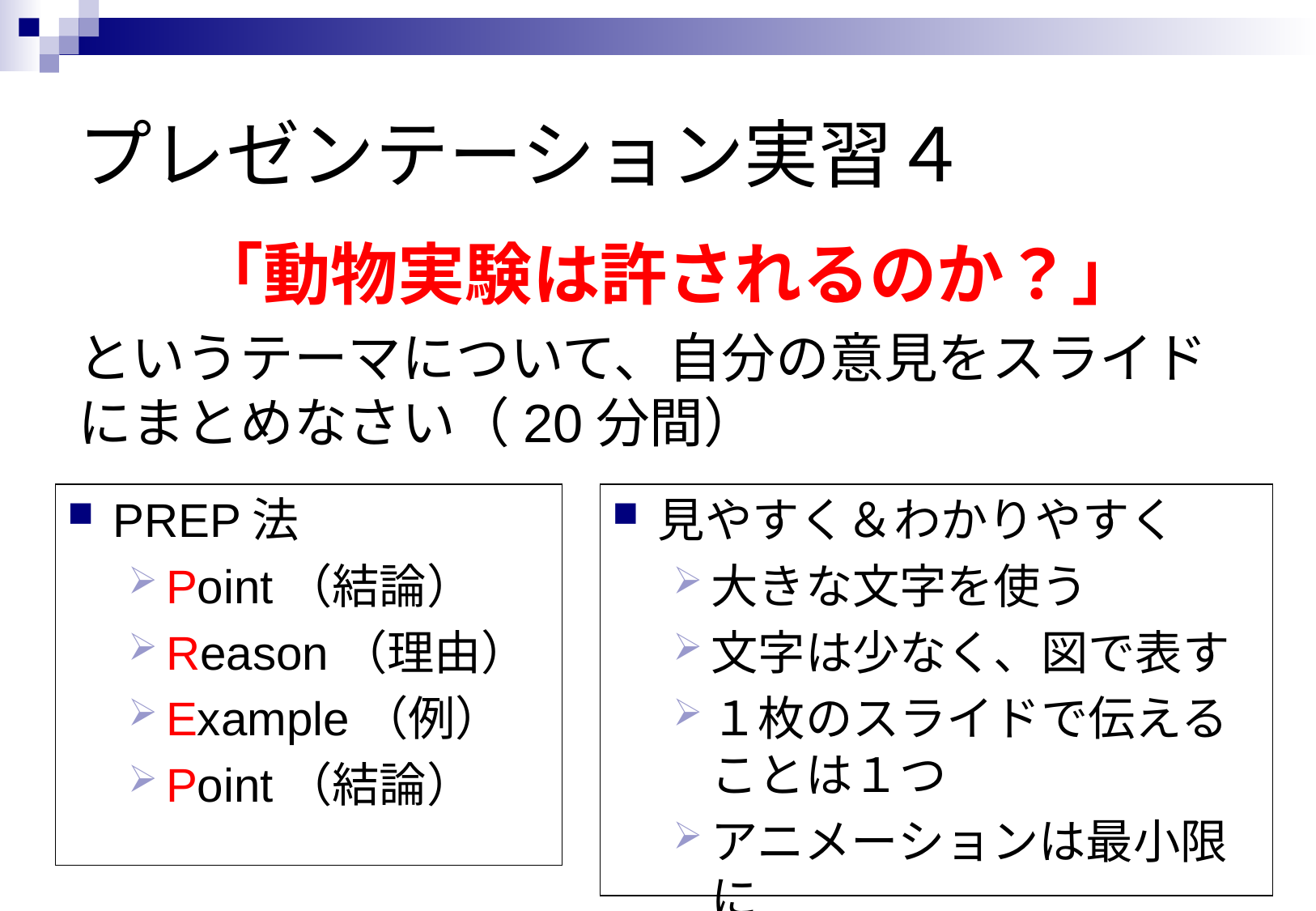

# プレゼンテーション実習４
「動物実験は許されるのか？」
というテーマについて、自分の意見をスライドにまとめなさい（20分間）

PREP法
Point（結論）
Reason（理由）
Example（例）
Point（結論）
見やすく＆わかりやすく
大きな文字を使う
文字は少なく、図で表す
１枚のスライドで伝えることは１つ
アニメーションは最小限に